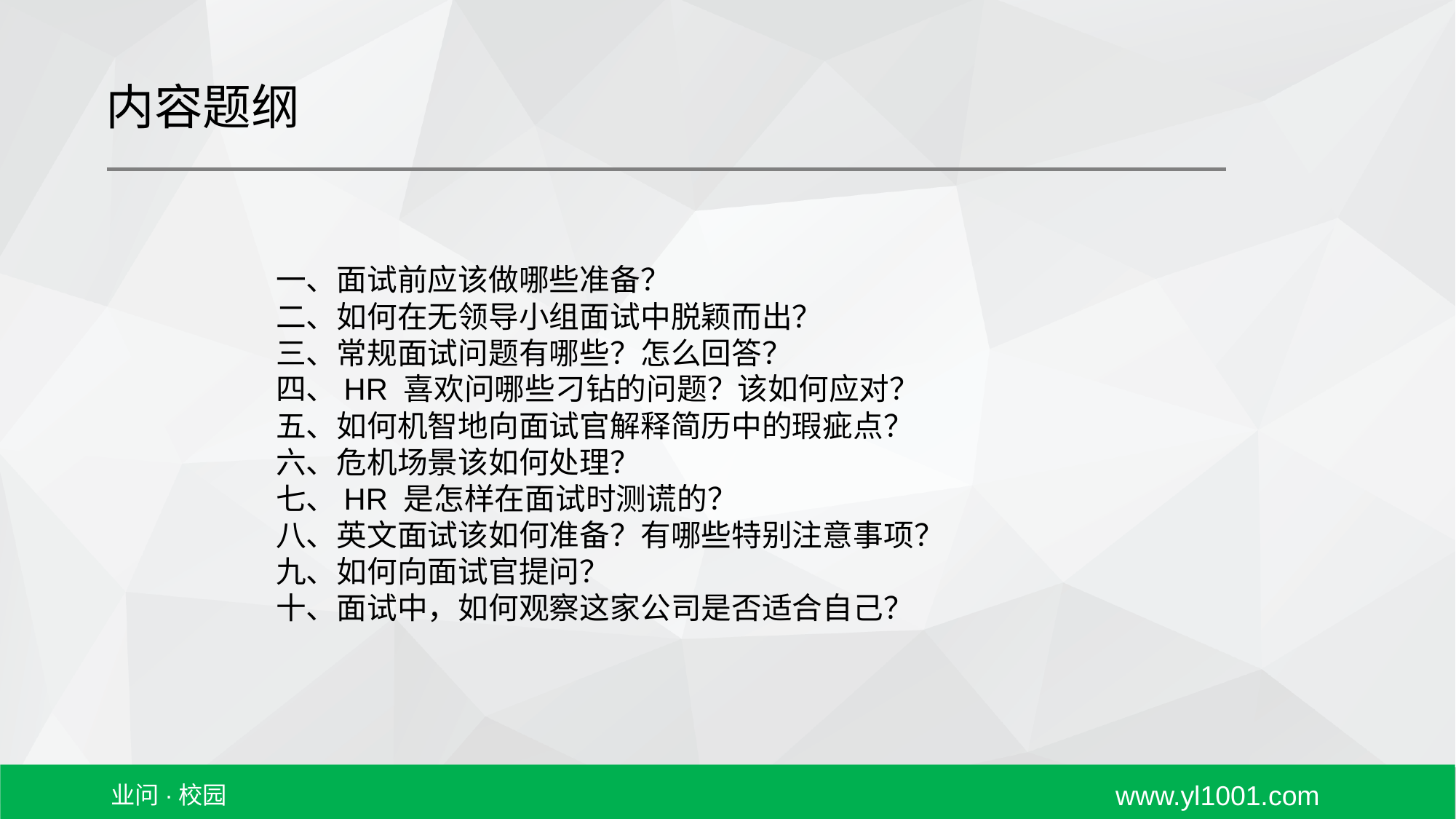

内容题纲
一、面试前应该做哪些准备？
二、如何在无领导小组面试中脱颖而出？
三、常规面试问题有哪些？怎么回答？
四、HR 喜欢问哪些刁钻的问题？该如何应对？
五、如何机智地向面试官解释简历中的瑕疵点？
六、危机场景该如何处理？
七、HR 是怎样在面试时测谎的？
八、英文面试该如何准备？有哪些特别注意事项？
九、如何向面试官提问？
十、面试中，如何观察这家公司是否适合自己？